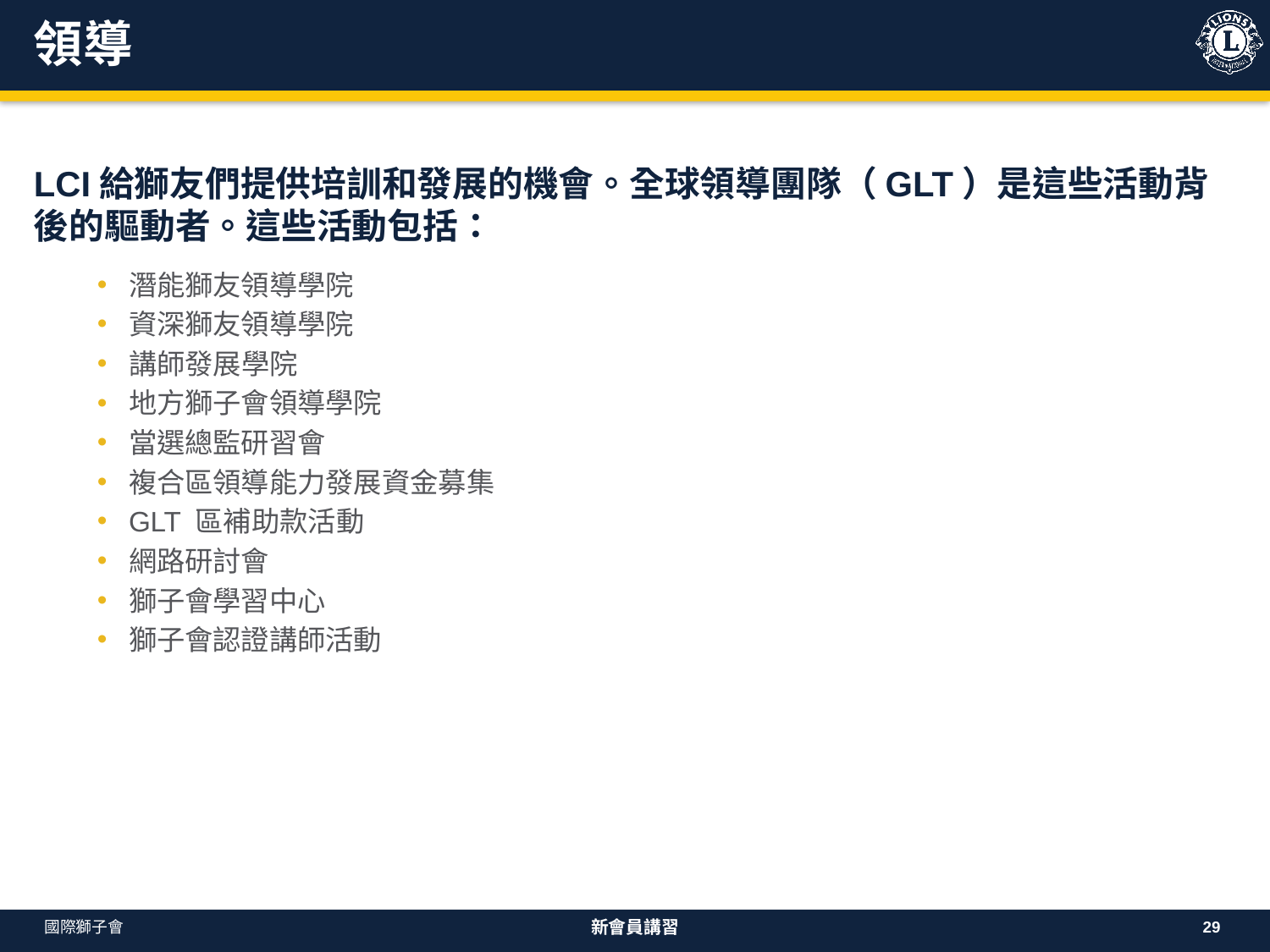

# 領導
LCI給獅友們提供培訓和發展的機會。全球領導團隊（GLT）是這些活動背後的驅動者。這些活動包括：
潛能獅友領導學院
資深獅友領導學院
講師發展學院
地方獅子會領導學院
當選總監研習會
複合區領導能力發展資金募集
GLT 區補助款活動
網路研討會
獅子會學習中心
獅子會認證講師活動